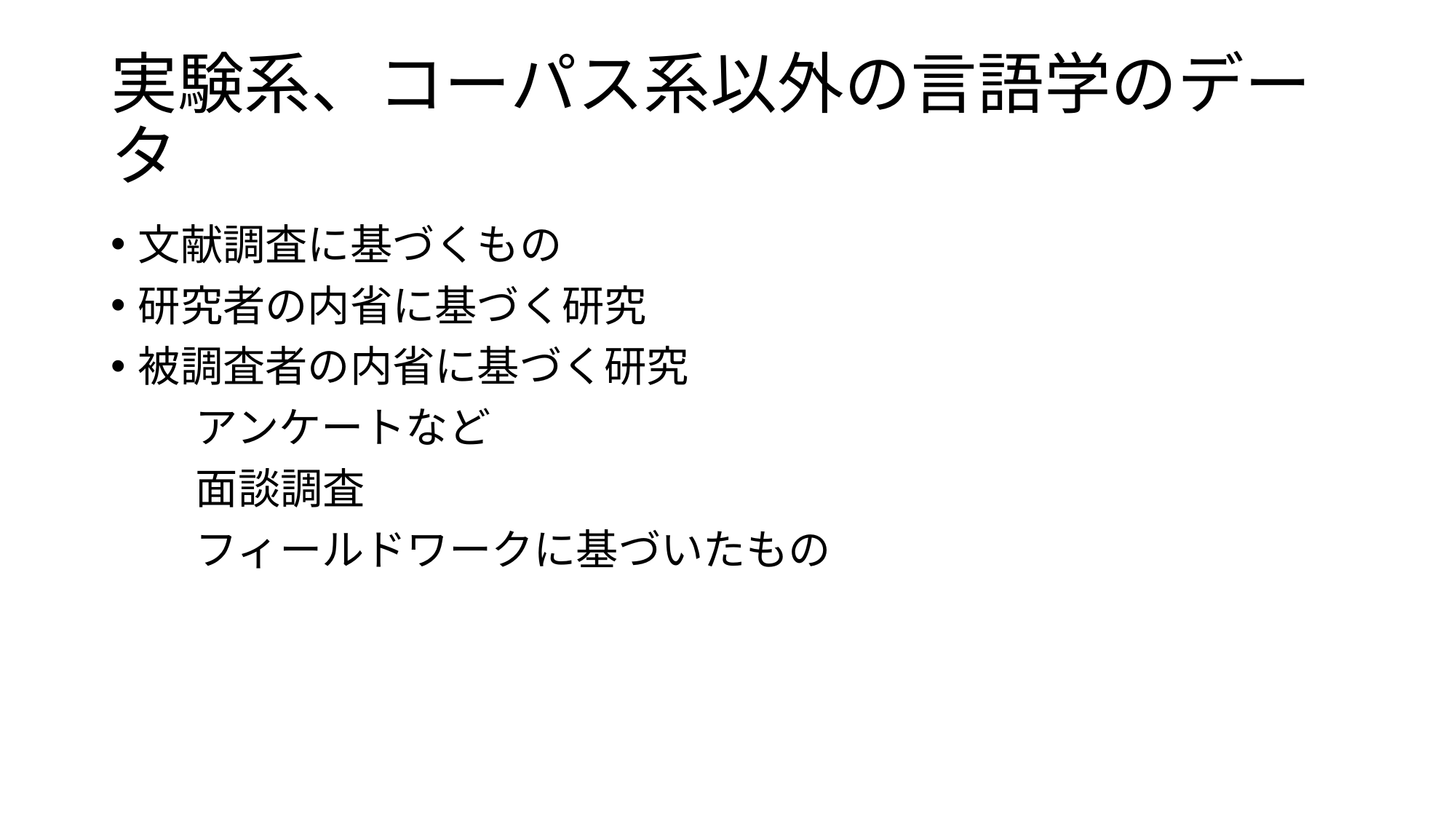

# 実験系、コーパス系以外の言語学のデータ
文献調査に基づくもの
研究者の内省に基づく研究
被調査者の内省に基づく研究
　　アンケートなど
　　面談調査
　　フィールドワークに基づいたもの